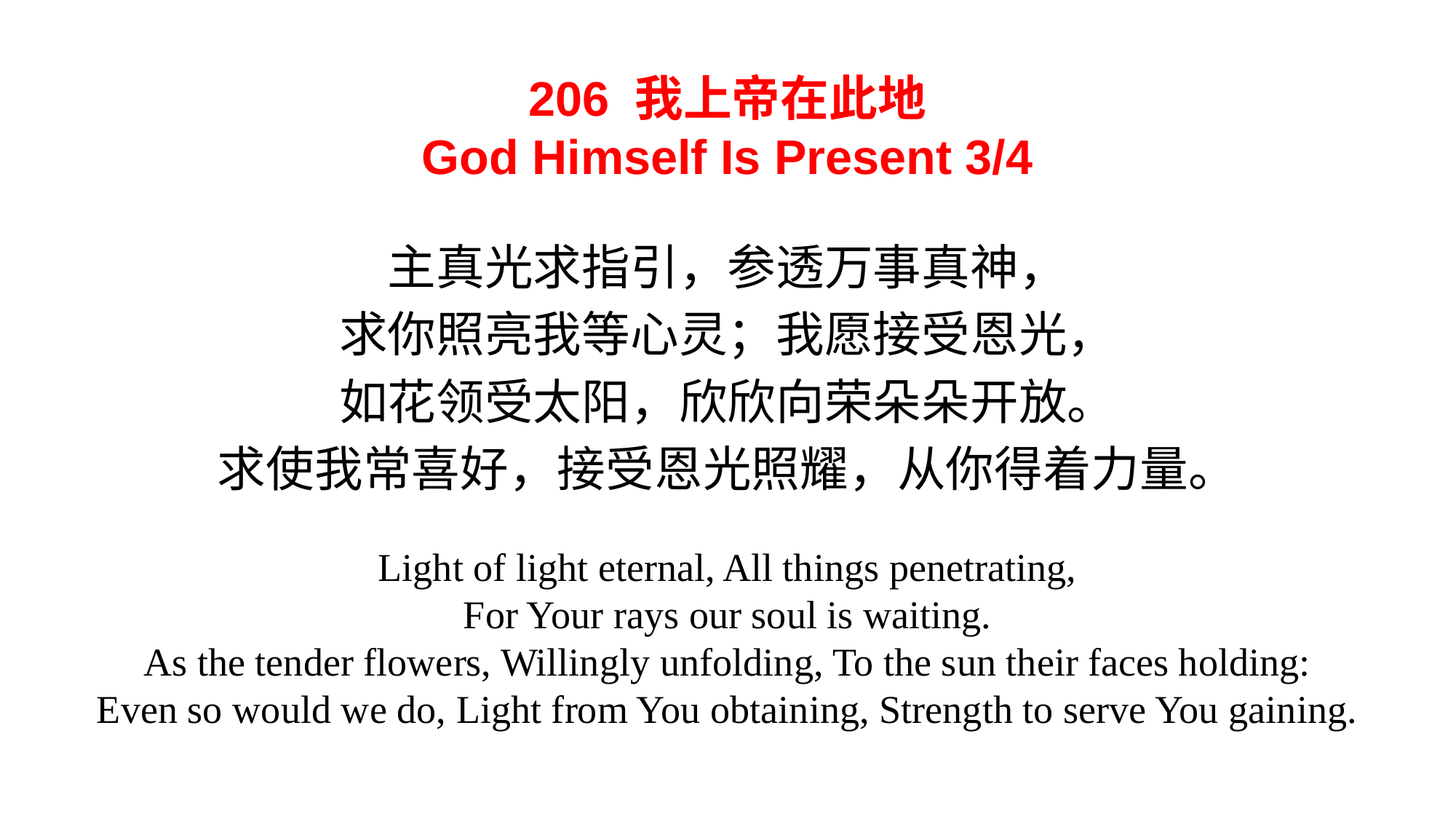

206 我上帝在此地
God Himself Is Present 3/4
主真光求指引，参透万事真神，
求你照亮我等心灵；我愿接受恩光，
如花领受太阳，欣欣向荣朵朵开放。
求使我常喜好，接受恩光照耀，从你得着力量。

Light of light eternal, All things penetrating,
For Your rays our soul is waiting.
As the tender flowers, Willingly unfolding, To the sun their faces holding:
Even so would we do, Light from You obtaining, Strength to serve You gaining.